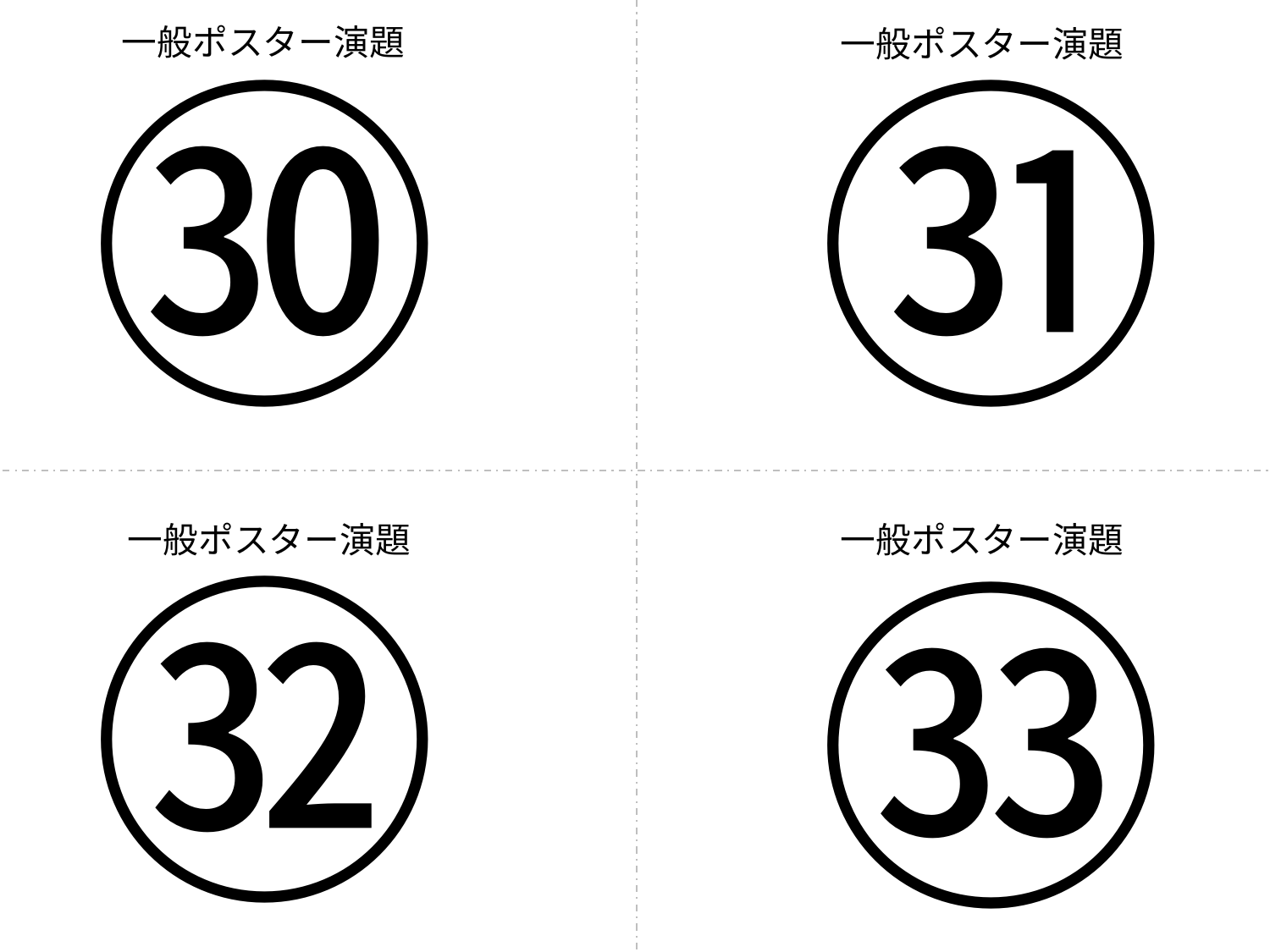

一般ポスター演題
一般ポスター演題
㉚
㉛
一般ポスター演題
一般ポスター演題
㉜
㉝